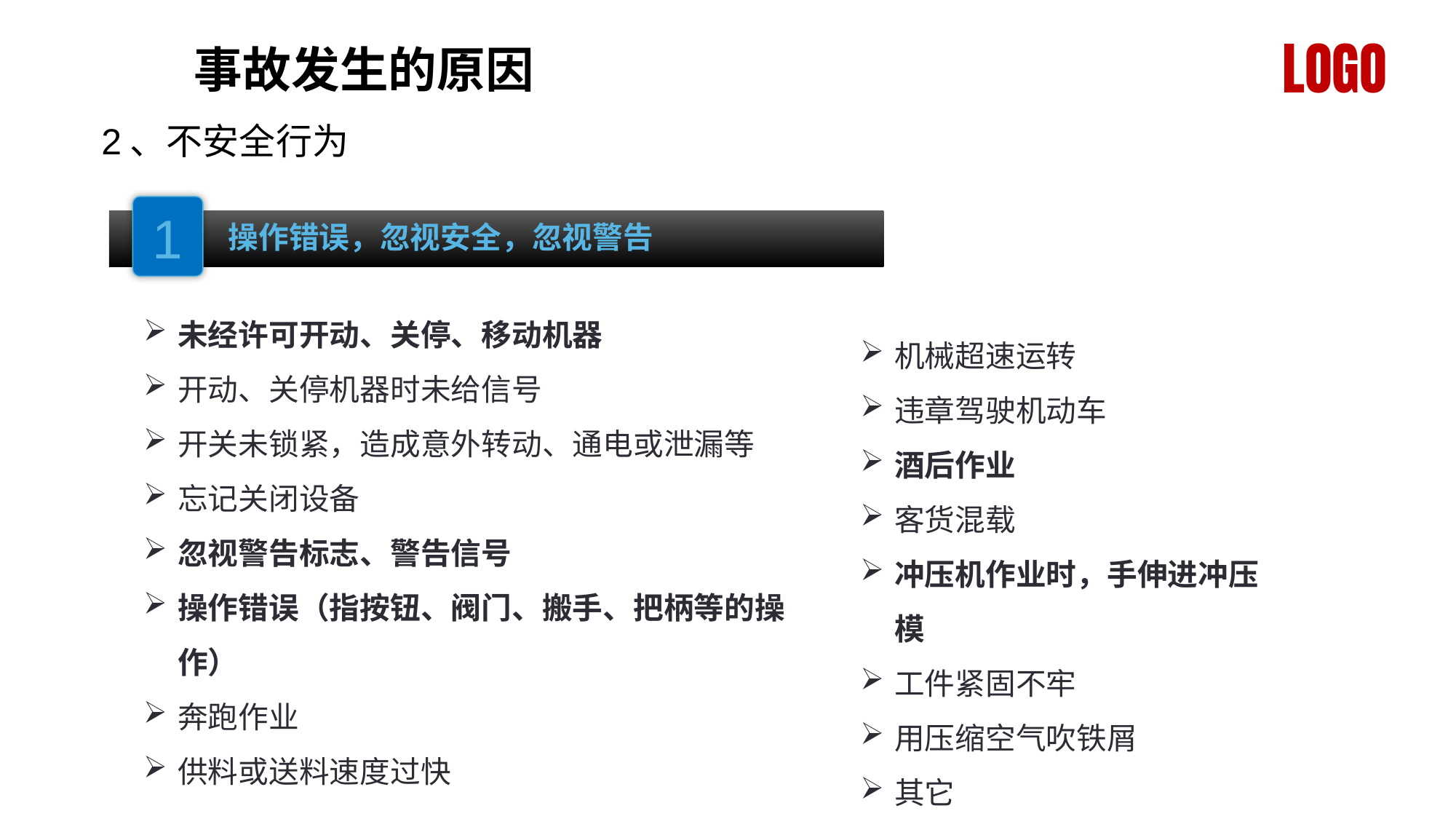

事故发生的原因
2、不安全行为
1

操作错误，忽视安全，忽视警告
未经许可开动、关停、移动机器
开动、关停机器时未给信号
开关未锁紧，造成意外转动、通电或泄漏等
忘记关闭设备
忽视警告标志、警告信号
操作错误（指按钮、阀门、搬手、把柄等的操作）
奔跑作业
供料或送料速度过快
机械超速运转
违章驾驶机动车
酒后作业
客货混载
冲压机作业时，手伸进冲压模
工件紧固不牢
用压缩空气吹铁屑
其它